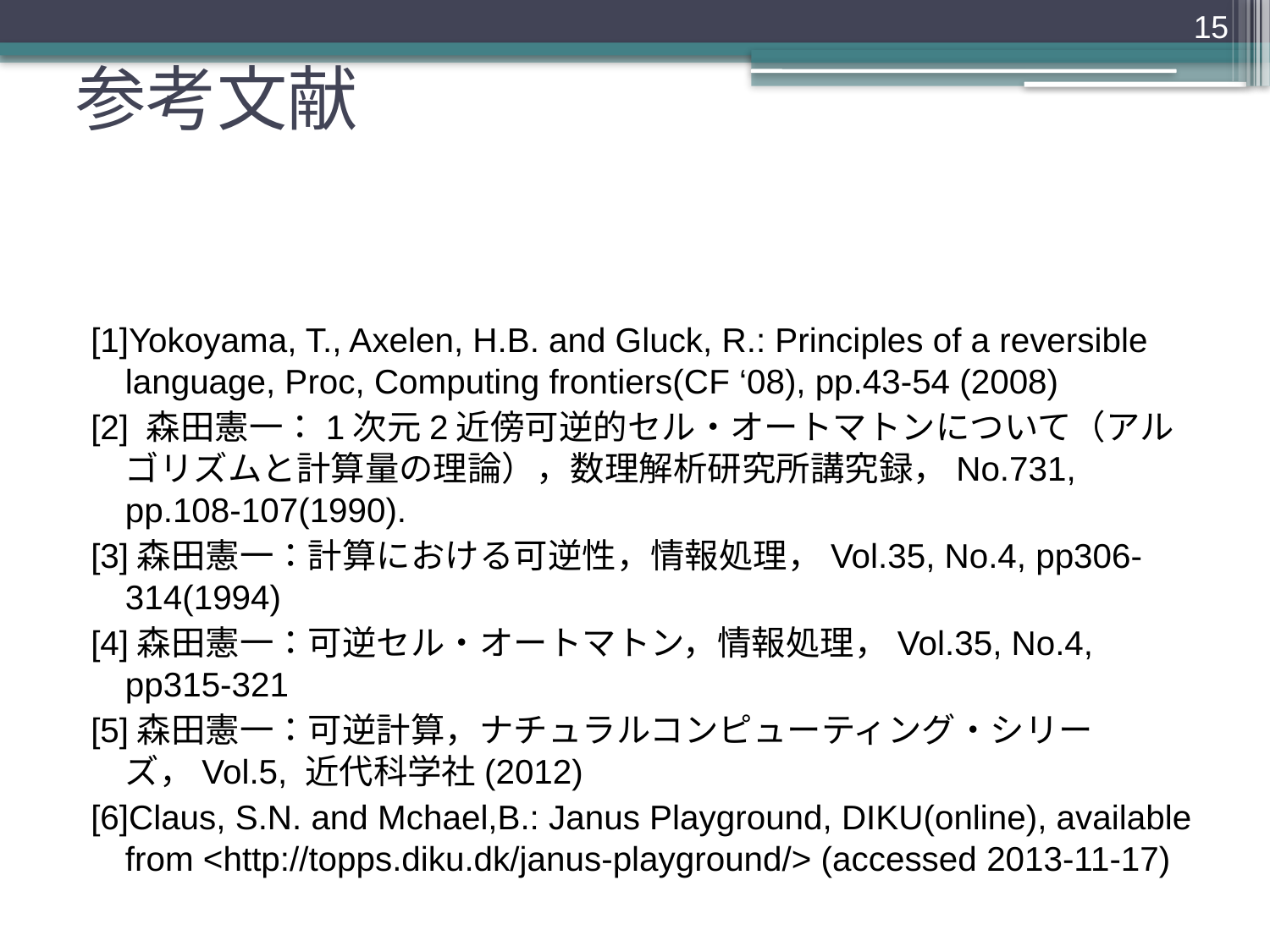

15
# 参考文献
[1]Yokoyama, T., Axelen, H.B. and Gluck, R.: Principles of a reversible language, Proc, Computing frontiers(CF ‘08), pp.43-54 (2008)
[2] 森田憲一：1次元2近傍可逆的セル・オートマトンについて（アルゴリズムと計算量の理論），数理解析研究所講究録，No.731, pp.108-107(1990).
[3]森田憲一：計算における可逆性，情報処理，Vol.35, No.4, pp306-314(1994)
[4]森田憲一：可逆セル・オートマトン，情報処理，Vol.35, No.4, pp315-321
[5]森田憲一：可逆計算，ナチュラルコンピューティング・シリーズ，Vol.5, 近代科学社(2012)
[6]Claus, S.N. and Mchael,B.: Janus Playground, DIKU(online), available from <http://topps.diku.dk/janus-playground/> (accessed 2013-11-17)